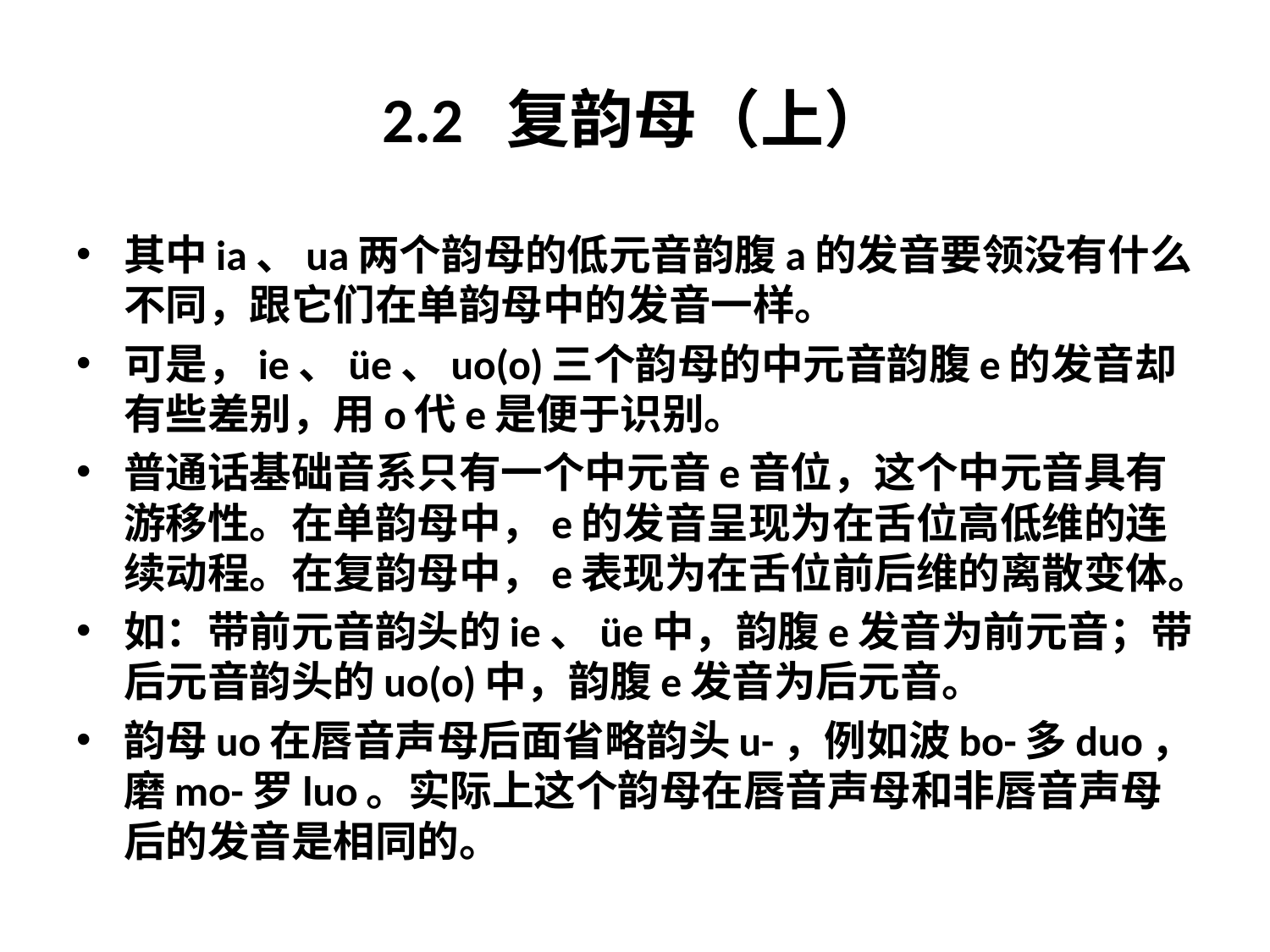

# 2.2  复韵母（上）
其中ia、ua两个韵母的低元音韵腹a的发音要领没有什么不同，跟它们在单韵母中的发音一样。
可是，ie、üe、uo(o)三个韵母的中元音韵腹e的发音却有些差别，用o代e是便于识别。
普通话基础音系只有一个中元音e音位，这个中元音具有游移性。在单韵母中，e的发音呈现为在舌位高低维的连续动程。在复韵母中，e表现为在舌位前后维的离散变体。
如：带前元音韵头的ie、üe中，韵腹e发音为前元音；带后元音韵头的uo(o)中，韵腹e发音为后元音。
韵母uo在唇音声母后面省略韵头u-，例如波bo-多duo，磨mo-罗luo。实际上这个韵母在唇音声母和非唇音声母后的发音是相同的。